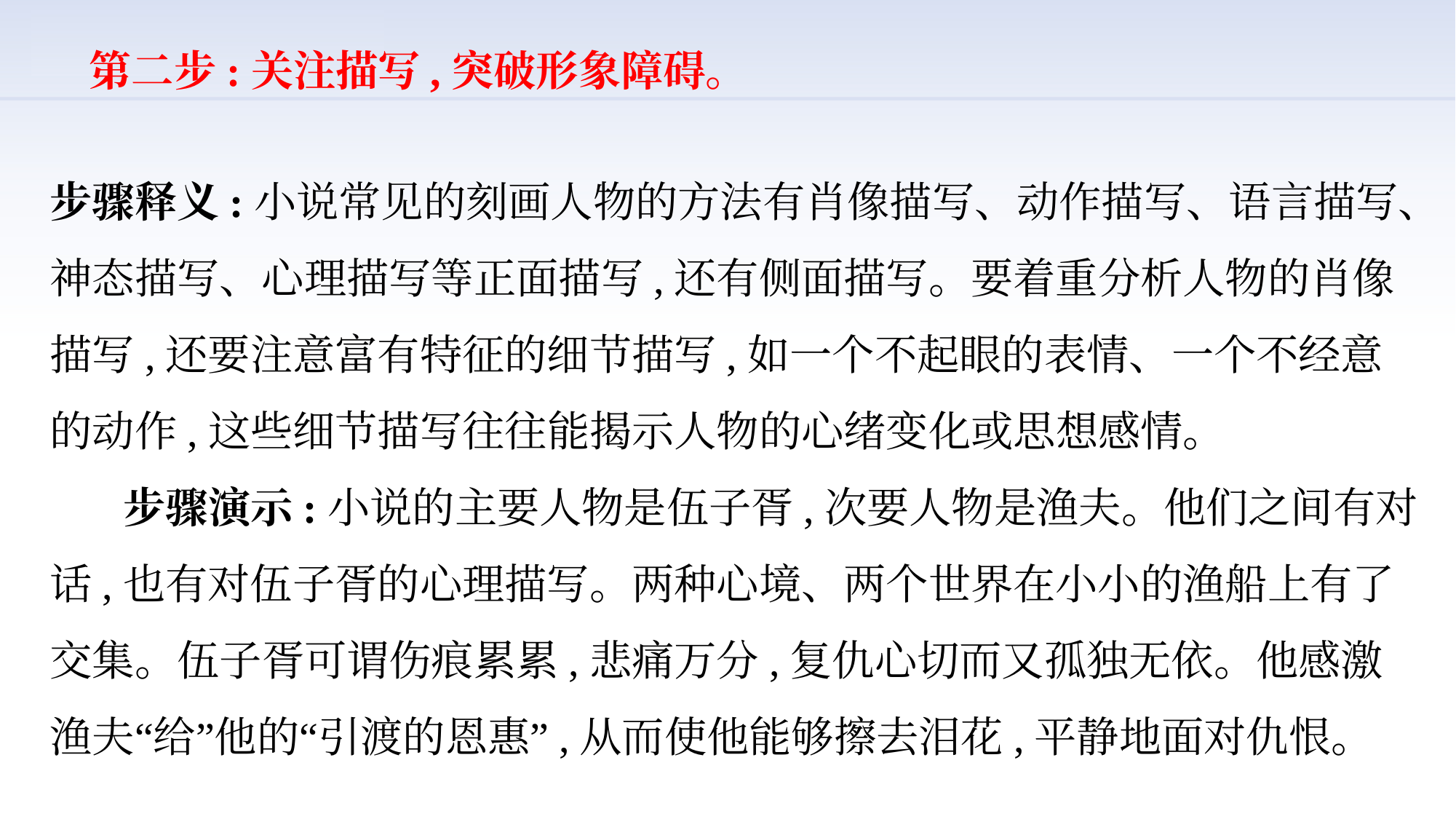

第二步:关注描写,突破形象障碍。
步骤释义:小说常见的刻画人物的方法有肖像描写、动作描写、语言描写、神态描写、心理描写等正面描写,还有侧面描写。要着重分析人物的肖像描写,还要注意富有特征的细节描写,如一个不起眼的表情、一个不经意的动作,这些细节描写往往能揭示人物的心绪变化或思想感情。
      步骤演示:小说的主要人物是伍子胥,次要人物是渔夫。他们之间有对话,也有对伍子胥的心理描写。两种心境、两个世界在小小的渔船上有了交集。伍子胥可谓伤痕累累,悲痛万分,复仇心切而又孤独无依。他感激渔夫“给”他的“引渡的恩惠”,从而使他能够擦去泪花,平静地面对仇恨。